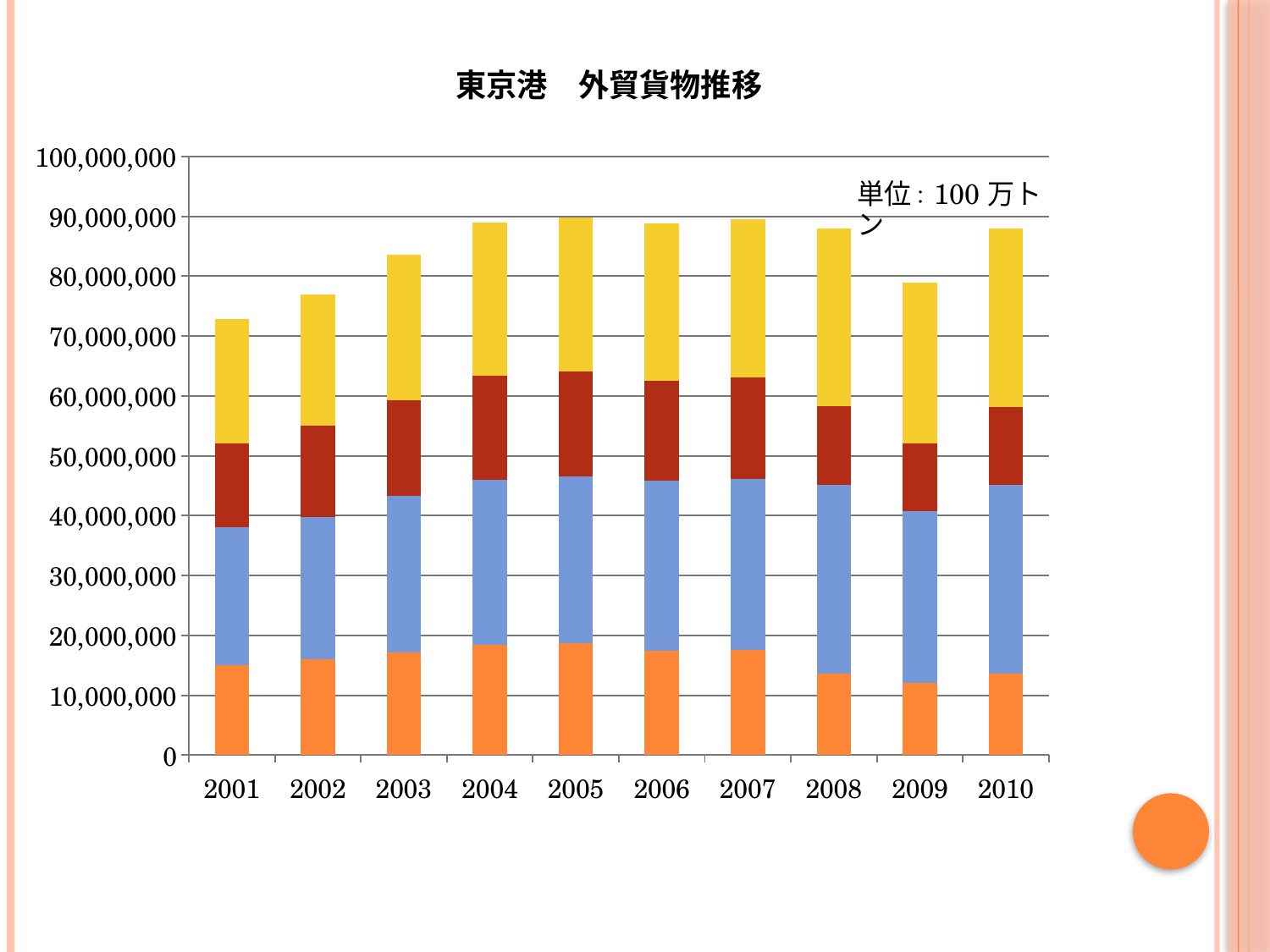

### Chart: 東京港　外貿貨物推移

| Category |  | 輸入 |  |  |
|---|---|---|---|---|
| 2001 | 15054858.0 | 23009440.0 | 13947263.0 | 20798954.0 |
| 2002 | 16008849.0 | 23801094.0 | 15188182.0 | 21923967.0 |
| 2003 | 17197803.0 | 26131475.0 | 15998178.0 | 24190392.0 |
| 2004 | 18382322.0 | 27572157.0 | 17448042.0 | 25524054.0 |
| 2005 | 18717399.0 | 27791809.0 | 17607442.0 | 25673461.0 |
| 2006 | 17492342.0 | 28365935.0 | 16644500.0 | 26342716.0 |
| 2007 | 17635901.0 | 28475670.0 | 16929104.0 | 26491934.0 |
| 2008 | 13678997.0 | 31439927.0 | 13147739.0 | 29633917.0 |
| 2009 | 12134684.0 | 28549563.0 | 11445589.0 | 26782396.0 |
| 2010 | 13574996.0 | 31574692.0 | 12926218.0 | 29892749.0 |